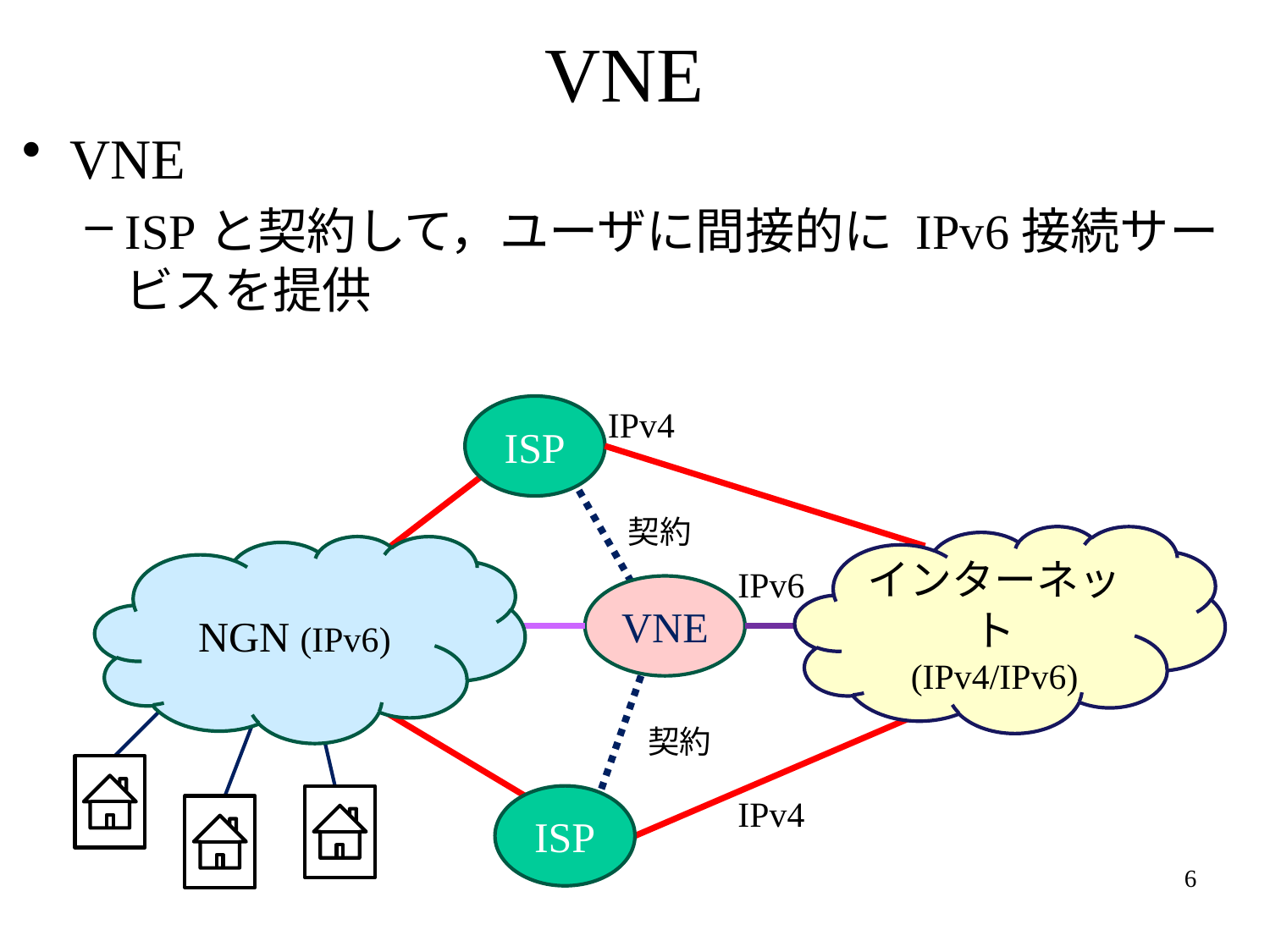

# VNE
VNE
ISPと契約して，ユーザに間接的に IPv6接続サービスを提供
ISP
IPv4
契約
インターネット
(IPv4/IPv6)
NGN (IPv6)
IPv6
VNE
契約

ISP
IPv4

6